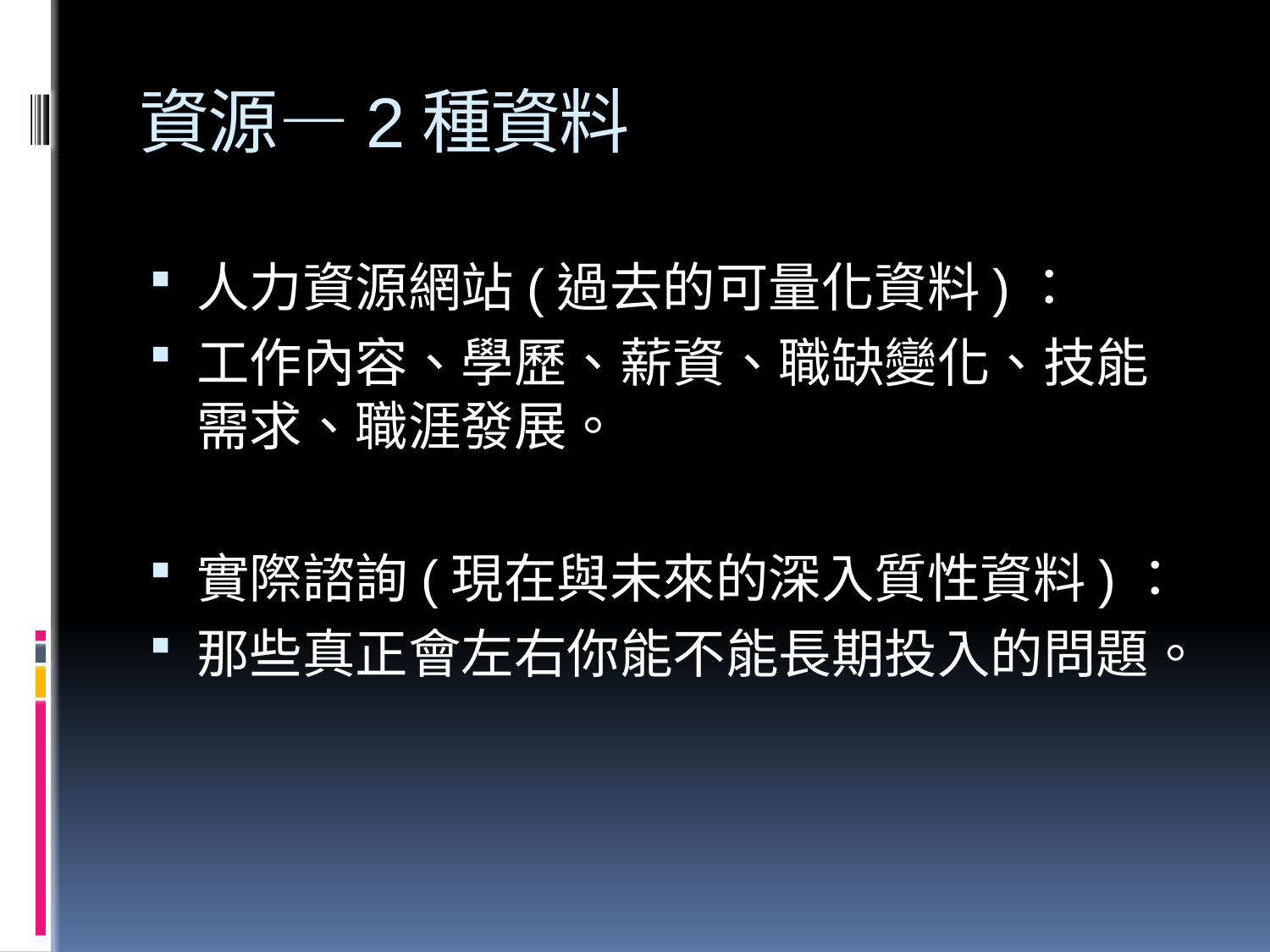

# 資源—2種資料
人力資源網站(過去的可量化資料)：
工作內容、學歷、薪資、職缺變化、技能需求、職涯發展。

實際諮詢(現在與未來的深入質性資料)：
那些真正會左右你能不能長期投入的問題。